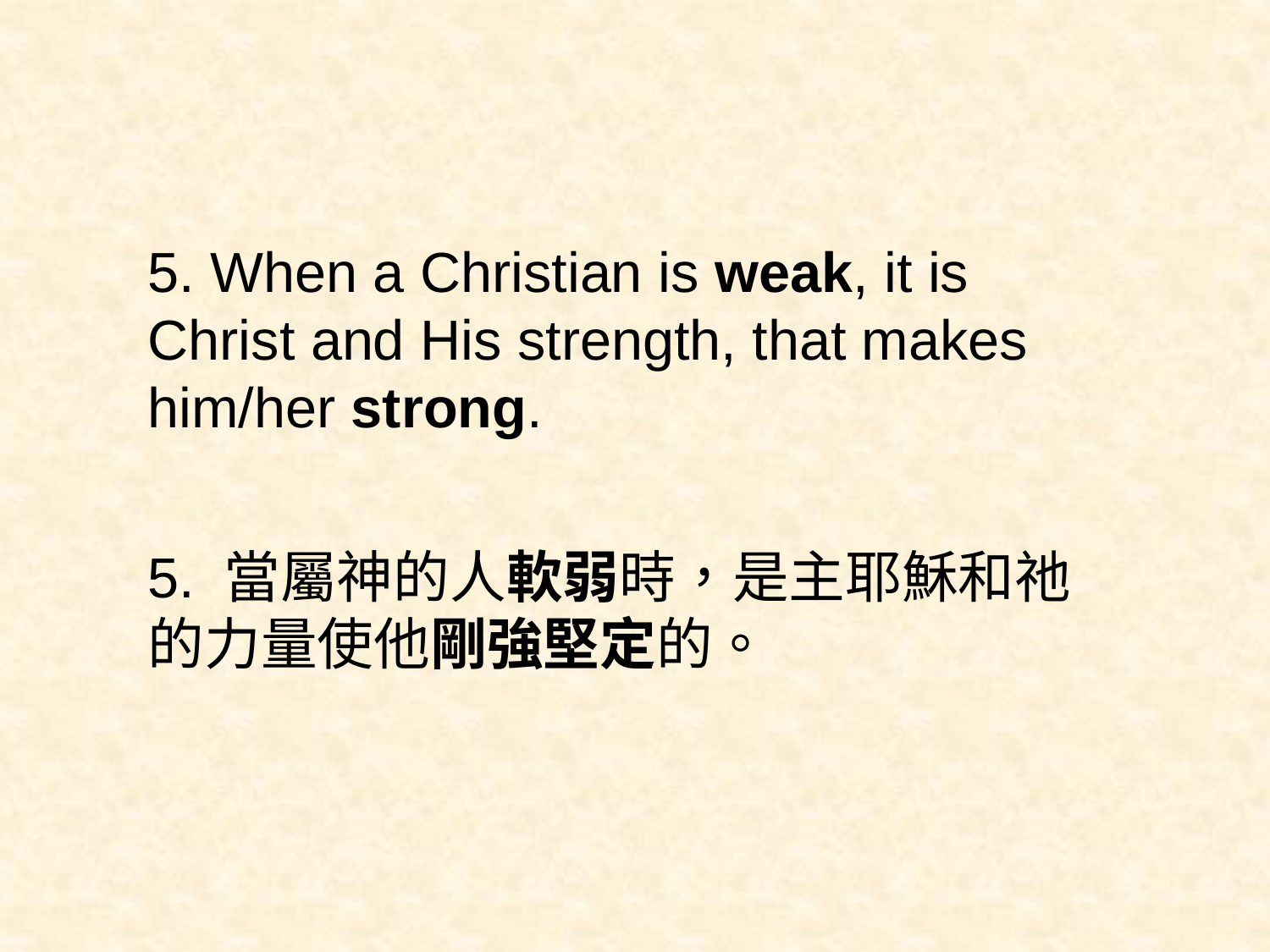

5. When a Christian is weak, it is Christ and His strength, that makes him/her strong.

5. 當屬神的人軟弱時，是主耶穌和祂的力量使他剛強堅定的。